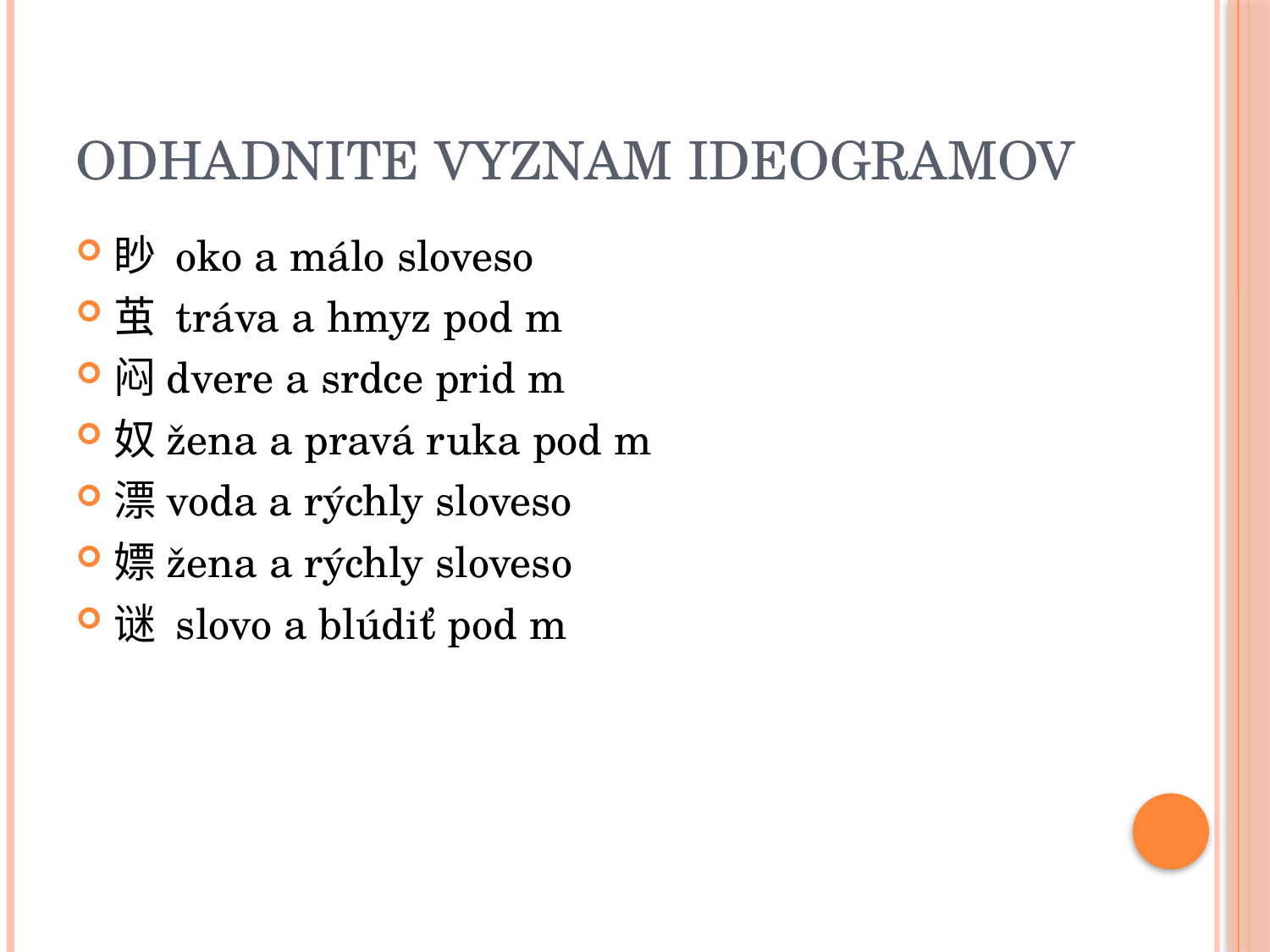

# Odhadnite vyznam ideogramov
眇 oko a málo sloveso
茧 tráva a hmyz pod m
闷dvere a srdce prid m
奴žena a pravá ruka pod m
漂voda a rýchly sloveso
嫖žena a rýchly sloveso
谜 slovo a blúdiť pod m